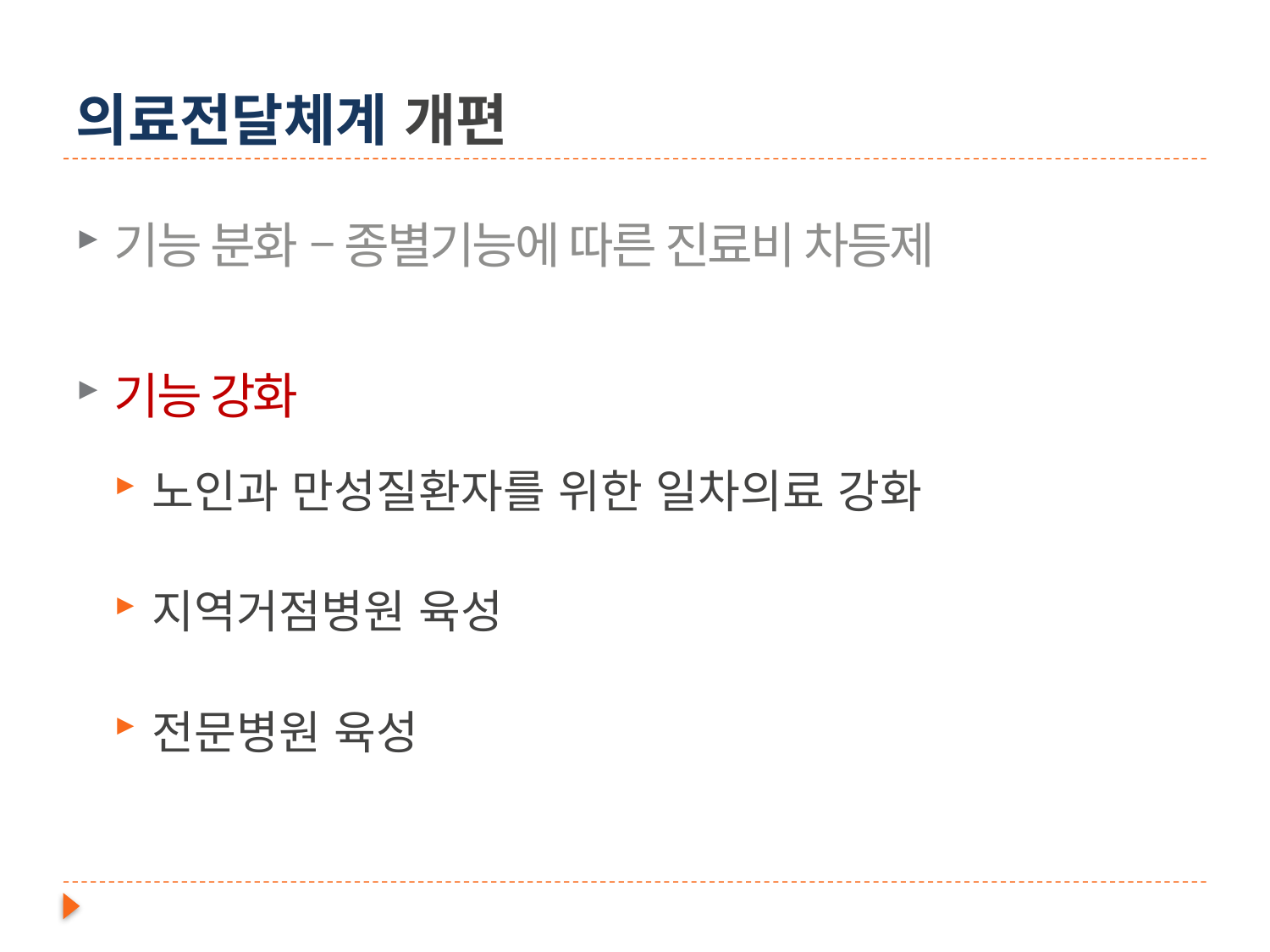

# 의료전달체계 개편
기능 분화 – 종별기능에 따른 진료비 차등제
기능 강화
노인과 만성질환자를 위한 일차의료 강화
지역거점병원 육성
전문병원 육성